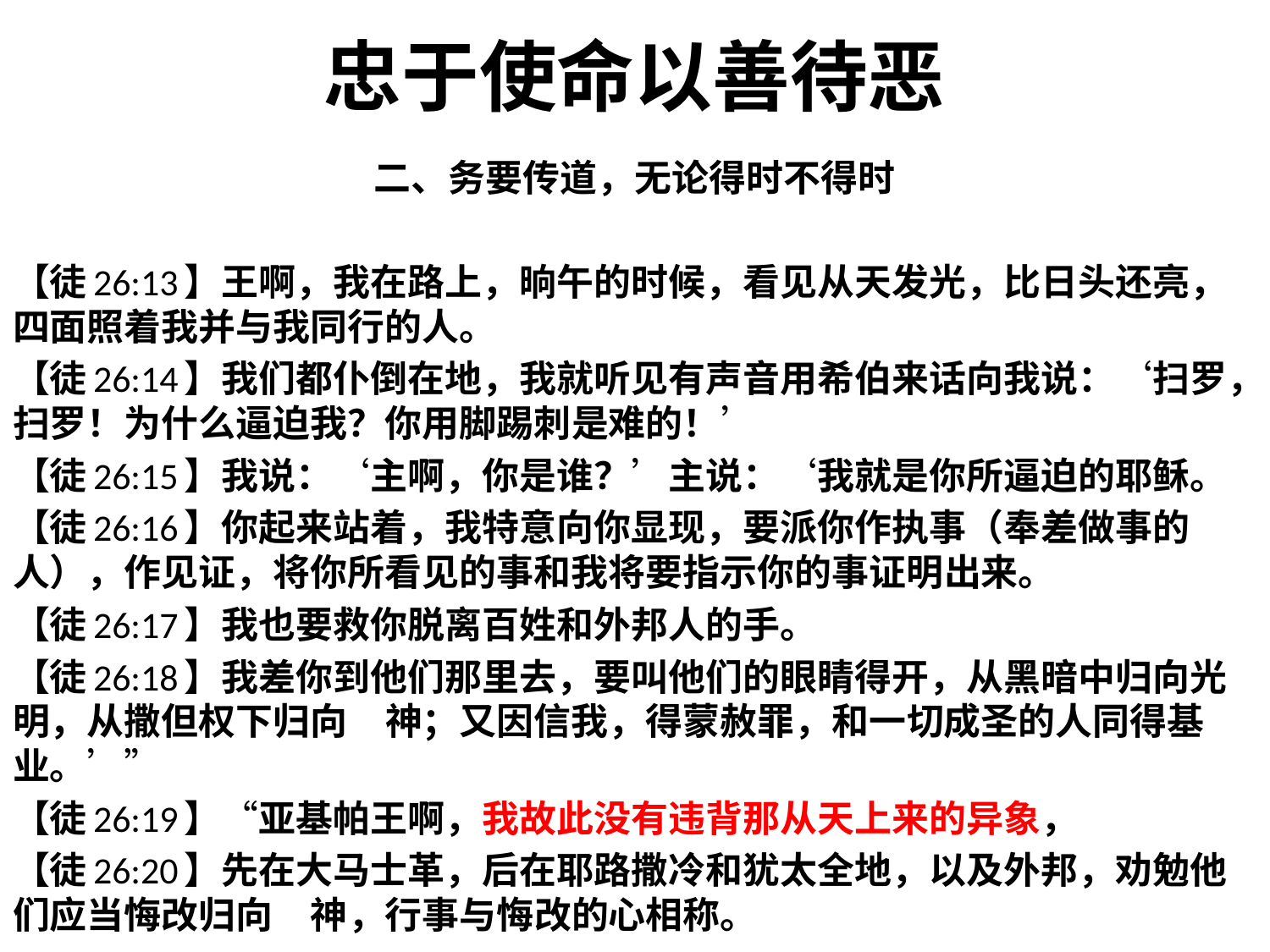

# 忠于使命以善待恶
二、务要传道，无论得时不得时

【徒26:13】王啊，我在路上，晌午的时候，看见从天发光，比日头还亮，四面照着我并与我同行的人。
【徒26:14】我们都仆倒在地，我就听见有声音用希伯来话向我说：‘扫罗，扫罗！为什么逼迫我？你用脚踢刺是难的！’
【徒26:15】我说：‘主啊，你是谁？’主说：‘我就是你所逼迫的耶稣。
【徒26:16】你起来站着，我特意向你显现，要派你作执事（奉差做事的人），作见证，将你所看见的事和我将要指示你的事证明出来。
【徒26:17】我也要救你脱离百姓和外邦人的手。
【徒26:18】我差你到他们那里去，要叫他们的眼睛得开，从黑暗中归向光明，从撒但权下归向　神；又因信我，得蒙赦罪，和一切成圣的人同得基业。’”
【徒26:19】“亚基帕王啊，我故此没有违背那从天上来的异象，
【徒26:20】先在大马士革，后在耶路撒冷和犹太全地，以及外邦，劝勉他们应当悔改归向　神，行事与悔改的心相称。